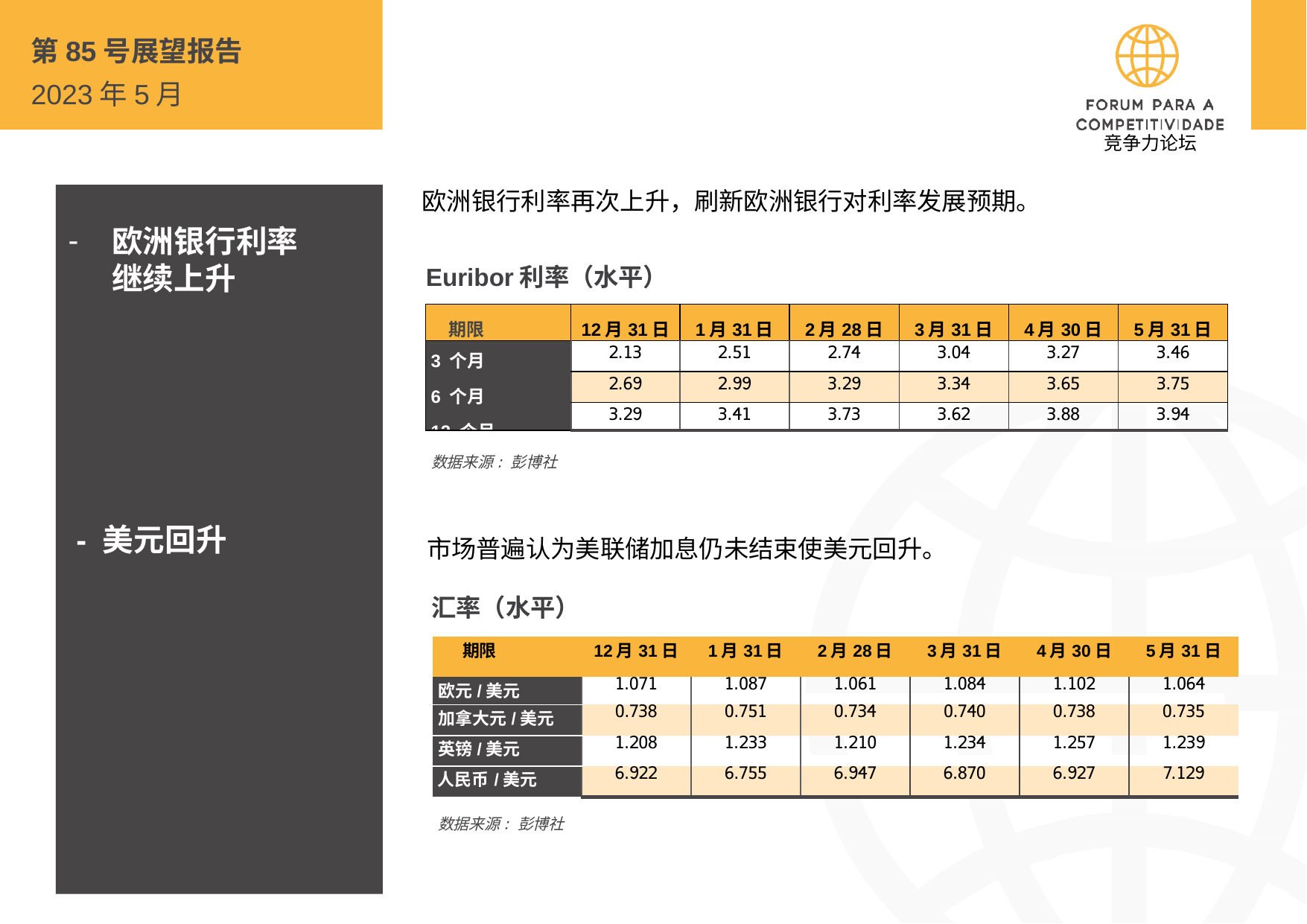

第85号展望报告
2023年5月
   竞争力论坛
欧洲银行利率再次上升，刷新欧洲银行对利率发展预期。

欧洲银行利率继续上升

- 美元回升

Euribor利率（水平）
| 期限 | 12月31日 | 1月31日 | 2月28日 | 3月31日 | 4月30日 | 5月31日 |
| --- | --- | --- | --- | --- | --- | --- |
| 3 个月 6 个月 12 个月 | 2.13 | 2.51 | 2.74 | 3.04 | 3.27 | 3.46 |
|  | 2.69 | 2.99 | 3.29 | 3.34 | 3.65 | 3.75 |
|  | 3.29 | 3.41 | 3.73 | 3.62 | 3.88 | 3.94 |

数据来源: 彭博社
市场普遍认为美联储加息仍未结束使美元回升。
汇率（水平）
| 期限 | 12月31日 | 1月31日 | 2月28日 | 3月31日 | 4月30日 | 5月31日 |
| --- | --- | --- | --- | --- | --- | --- |
| 欧元/美元 | 1.071 | 1.087 | 1.061 | 1.084 | 1.102 | 1.064 |
| 加拿大元/美元 | 0.738 | 0.751 | 0.734 | 0.740 | 0.738 | 0.735 |
| 英镑/美元 | 1.208 | 1.233 | 1.210 | 1.234 | 1.257 | 1.239 |
| 人民币/美元 | 6.922 | 6.755 | 6.947 | 6.870 | 6.927 | 7.129 |

数据来源: 彭博社